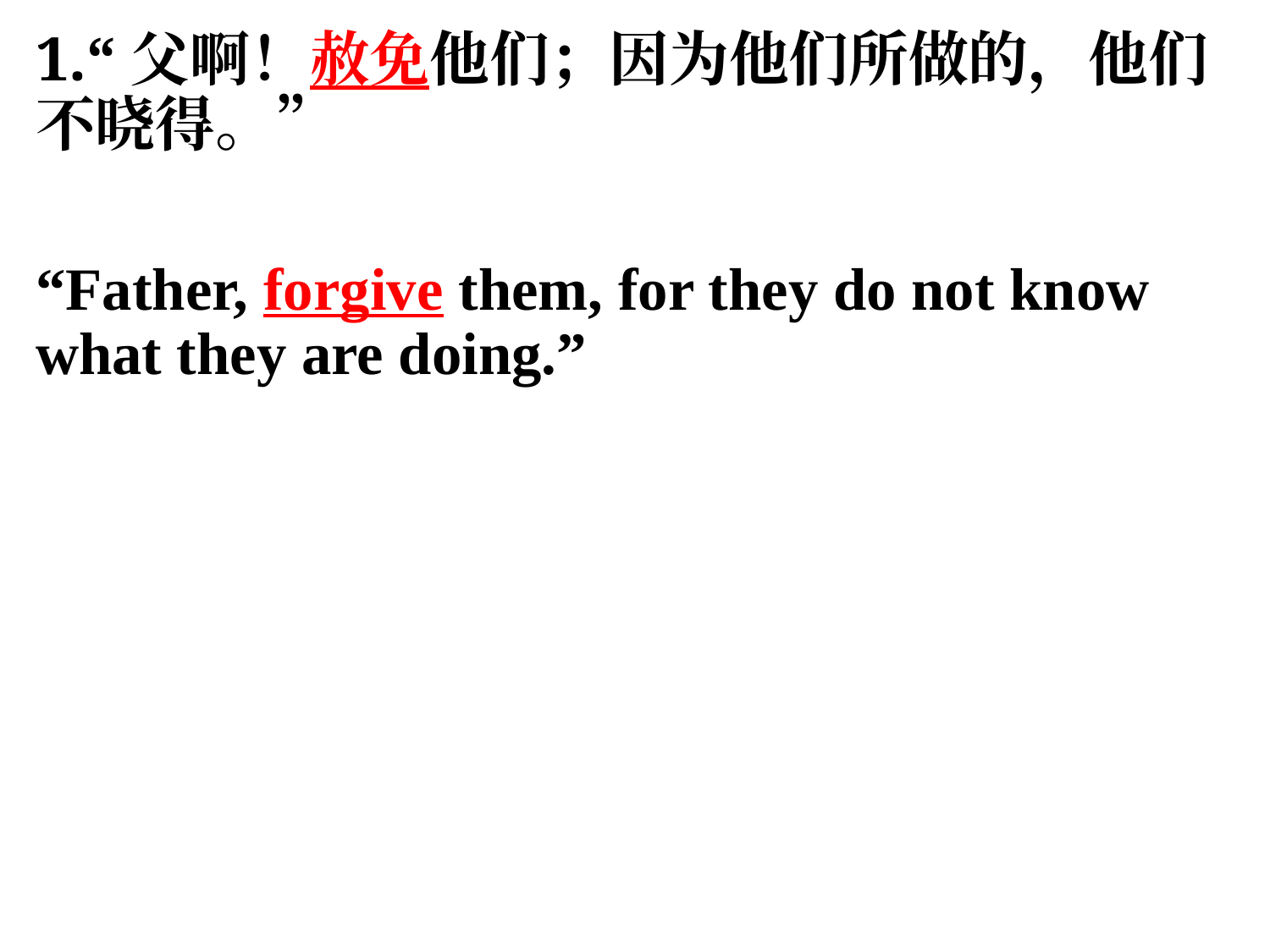

1.“父啊！赦免他们；因为他们所做的，他们不晓得。”

“Father, forgive them, for they do not know what they are doing.”